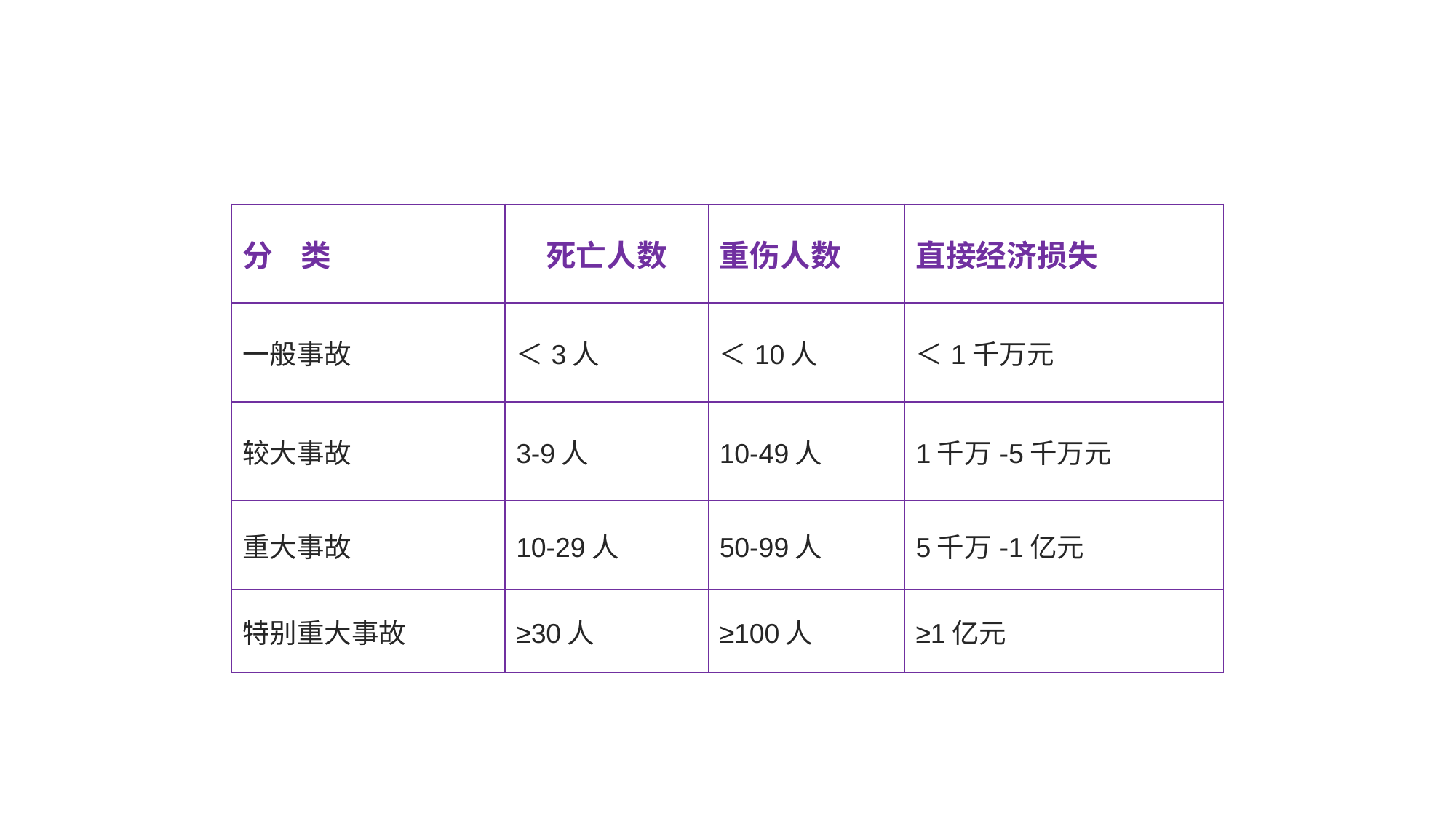

| 分 类 | 死亡人数 | 重伤人数 | 直接经济损失 |
| --- | --- | --- | --- |
| 一般事故 | ＜3人 | ＜10人 | ＜1千万元 |
| 较大事故 | 3-9人 | 10-49人 | 1千万-5千万元 |
| 重大事故 | 10-29人 | 50-99人 | 5千万-1亿元 |
| 特别重大事故 | ≥30人 | ≥100人 | ≥1亿元 |